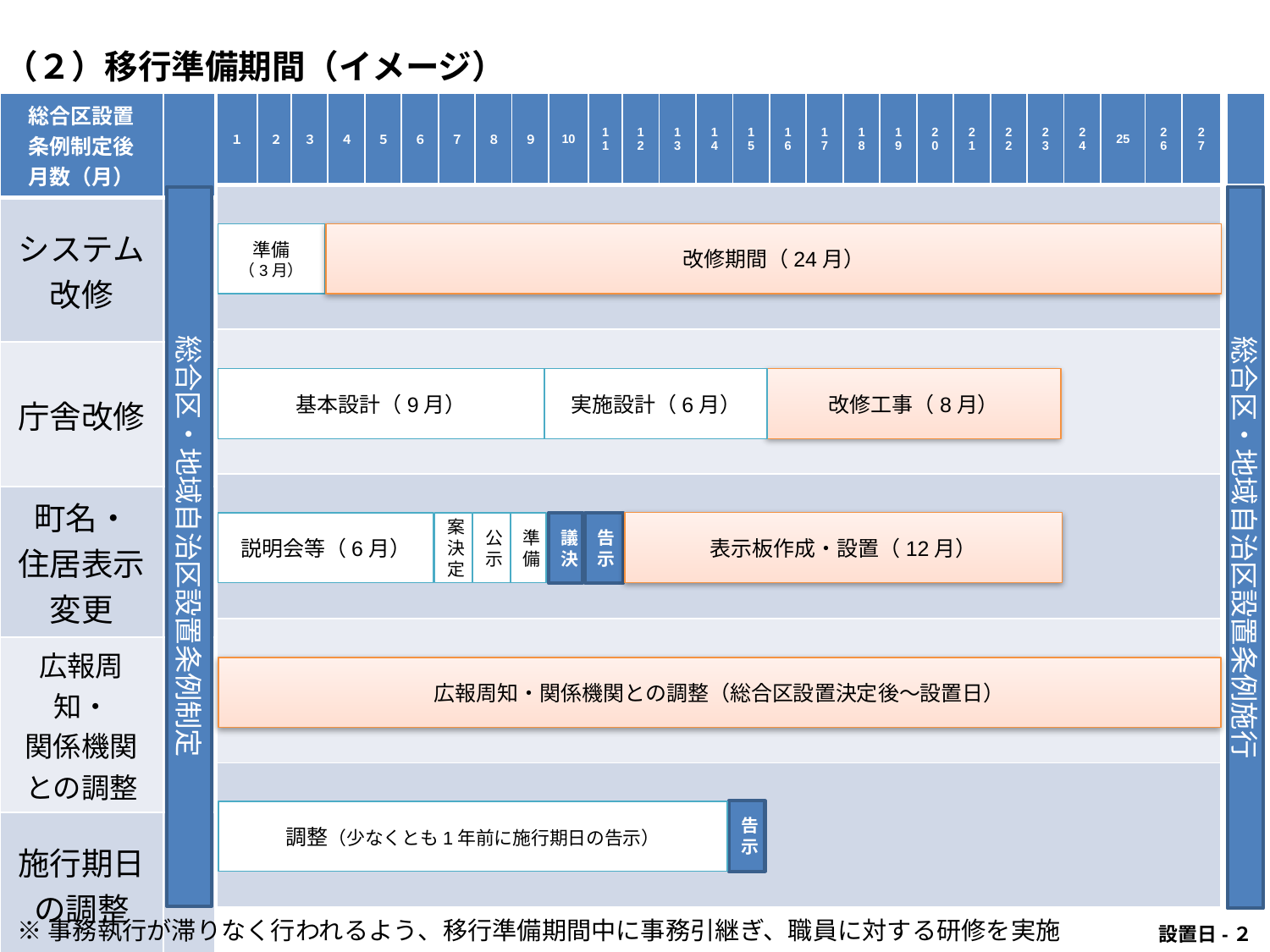

（２）移行準備期間（イメージ）
|  |
| --- |
|  |
|  |
|  |
|  |
| 総合区設置 条例制定後 月数（月） |  |
| --- | --- |
| システム 改修 |  |
| 庁舎改修 |  |
| 町名・ 住居表示変更 |  |
| 広報周知・ 関係機関との調整 |  |
| 施行期日の調整 |  |
| １ | ２ | ３ | ４ | ５ | ６ | ７ | ８ | ９ | 10 | 11 | 12 | 13 | 14 | 15 | 16 | 17 | 18 | 19 | 20 | 21 | 22 | 23 | 24 | 25 | 26 | 27 |
| --- | --- | --- | --- | --- | --- | --- | --- | --- | --- | --- | --- | --- | --- | --- | --- | --- | --- | --- | --- | --- | --- | --- | --- | --- | --- | --- |
|  |  |  |  |  |  |  |  |  |  |  |  |  |  |  |  |  |  |  |  |  |  |  |  |  |  |  |
|  |  |  |  |  |  |  |  |  |  |  |  |  |  |  |  |  |  |  |  |  |  |  |  |  |  |  |
|  |  |  |  |  |  |  |  |  |  |  |  |  |  |  |  |  |  |  |  |  |  |  |  |  |  |  |
|  |  |  |  |  |  |  |  |  |  |  |  |  |  |  |  |  |  |  |  |  |  |  |  |  |  |  |
|  |  |  |  |  |  |  |  |  |  |  |  |  |  |  |  |  |  |  |  |  |  |  |  |  |  |  |
総合区・地域自治区設置条例制定
総合区・地域自治区設置条例施行
準備
（3月）
改修期間（24月）
基本設計（9月）
実施設計（6月）
改修工事（8月）
表示板作成・設置（12月）
説明会等（6月）
案決定
公示
準備
議決
告示
広報周知・関係機関との調整（総合区設置決定後～設置日）
告示
調整（少なくとも1年前に施行期日の告示）
※事務執行が滞りなく行われるよう、移行準備期間中に事務引継ぎ、職員に対する研修を実施
 設置日-２